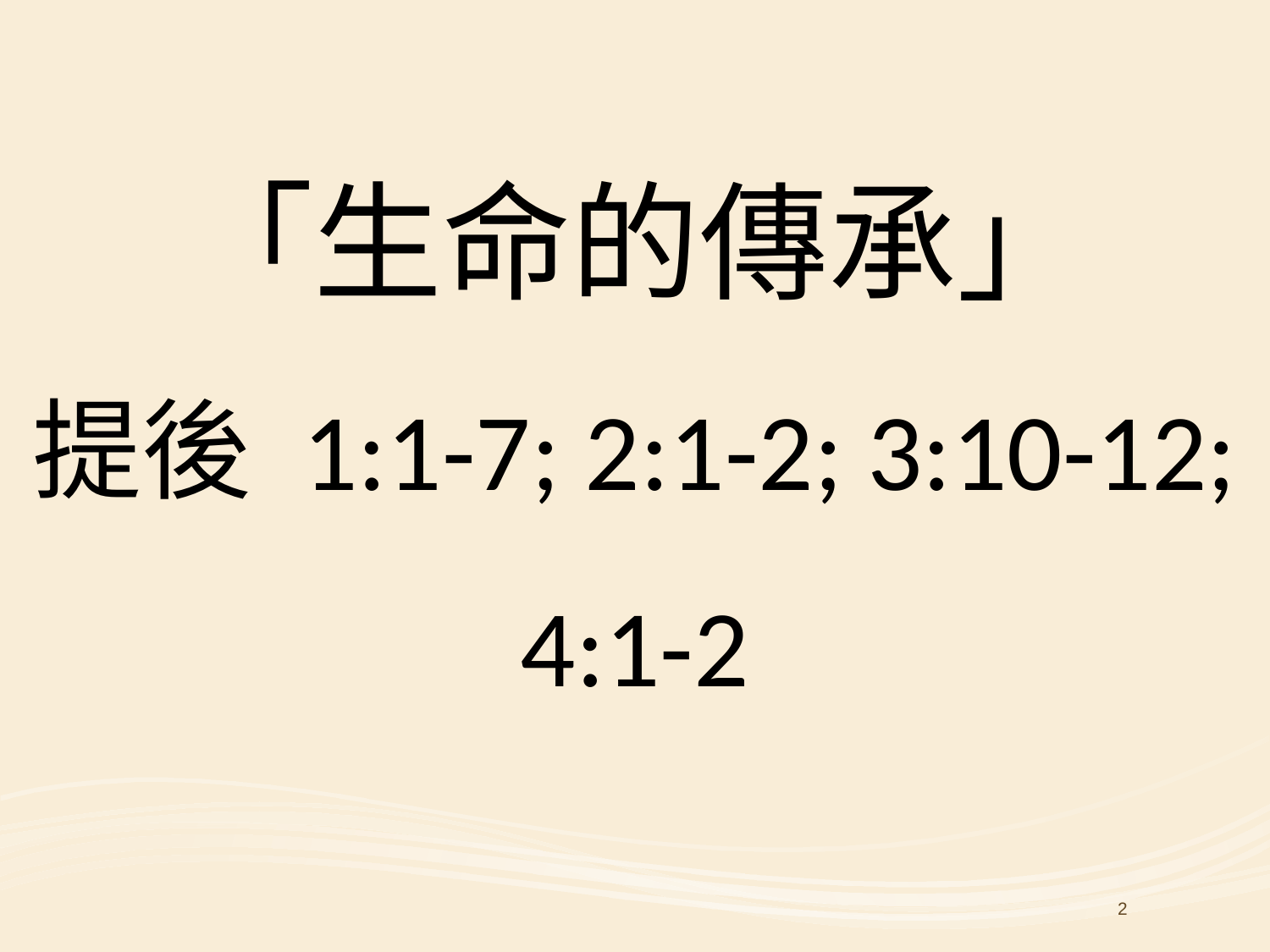

#

「生命的傳承」
提後 1:1-7; 2:1-2; 3:10-12; 4:1-2
2